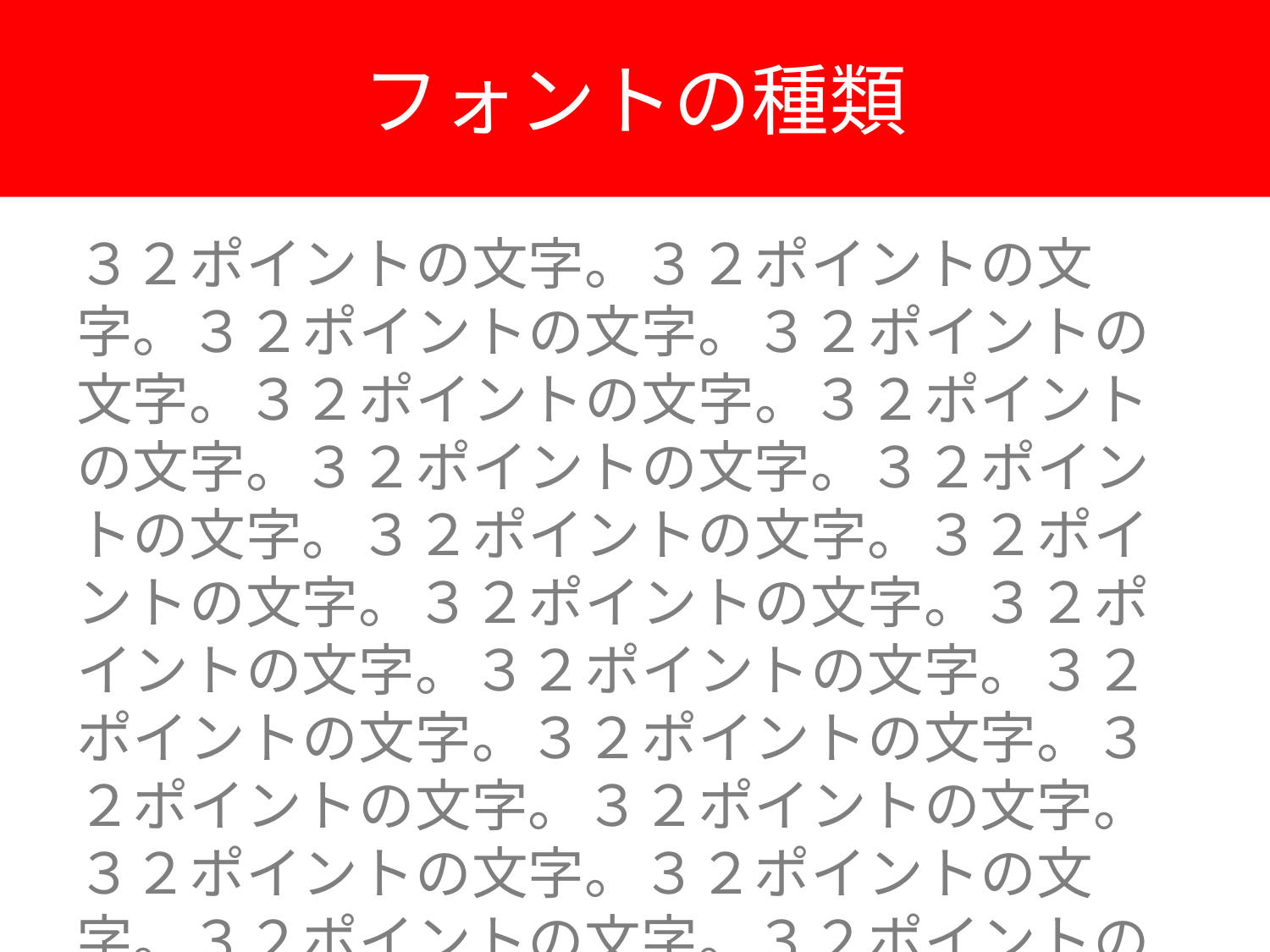

# フォントの種類
３２ポイントの文字。３２ポイントの文字。３２ポイントの文字。３２ポイントの文字。３２ポイントの文字。３２ポイントの文字。３２ポイントの文字。３２ポイントの文字。３２ポイントの文字。３２ポイントの文字。３２ポイントの文字。３２ポイントの文字。３２ポイントの文字。３２ポイントの文字。３２ポイントの文字。３２ポイントの文字。３２ポイントの文字。３２ポイントの文字。３２ポイントの文字。３２ポイントの文字。３２ポイントの文字。３２ポイントの文字。３２ポイントの文字。３２ポイントの文字。